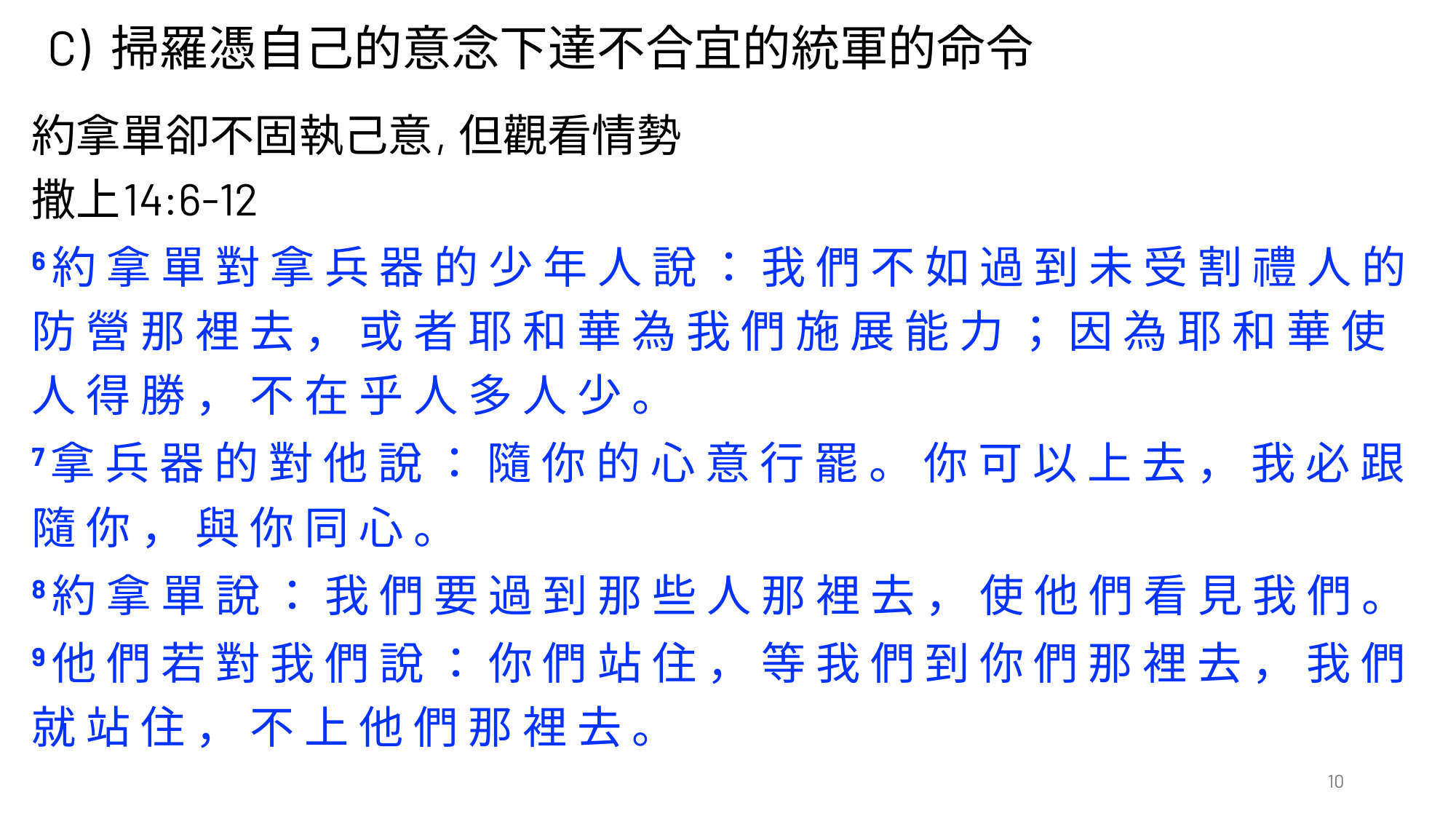

# C) 掃羅憑自己的意念下達不合宜的統軍的命令
約拿單卻不固執己意, 但觀看情勢
撒上14:6-12
6 約 拿 單 對 拿 兵 器 的 少 年 人 說 ： 我 們 不 如 過 到 未 受 割 禮 人 的 防 營 那 裡 去 ， 或 者 耶 和 華 為 我 們 施 展 能 力 ； 因 為 耶 和 華 使 人 得 勝 ， 不 在 乎 人 多 人 少 。
7 拿 兵 器 的 對 他 說 ： 隨 你 的 心 意 行 罷 。 你 可 以 上 去 ， 我 必 跟 隨 你 ， 與 你 同 心 。
8 約 拿 單 說 ： 我 們 要 過 到 那 些 人 那 裡 去 ， 使 他 們 看 見 我 們 。
9 他 們 若 對 我 們 說 ： 你 們 站 住 ， 等 我 們 到 你 們 那 裡 去 ， 我 們 就 站 住 ， 不 上 他 們 那 裡 去 。

10